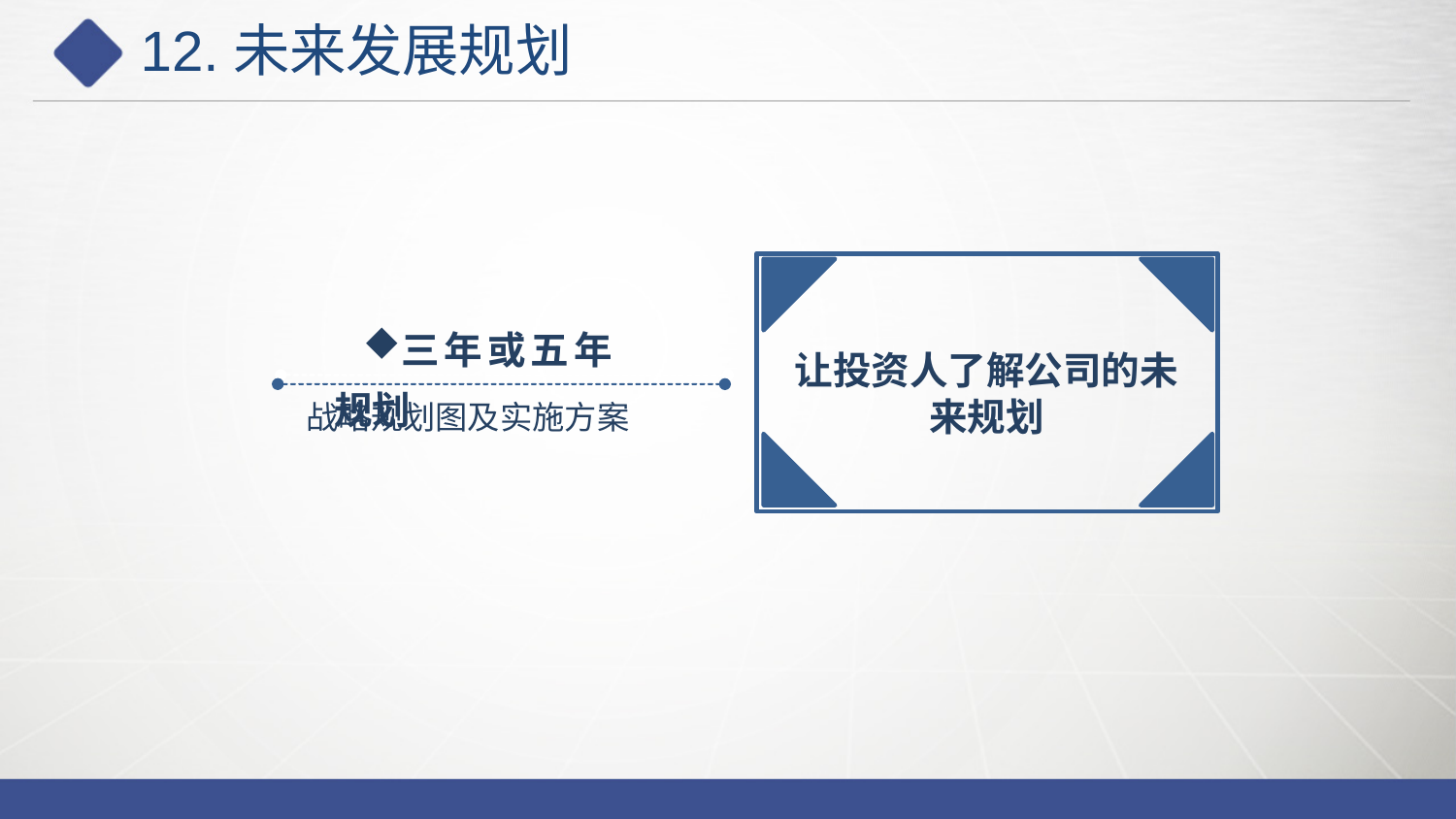

# 12.未来发展规划

三年或五年规划

战略规划图及实施方案

让投资人了解公司的未来规划